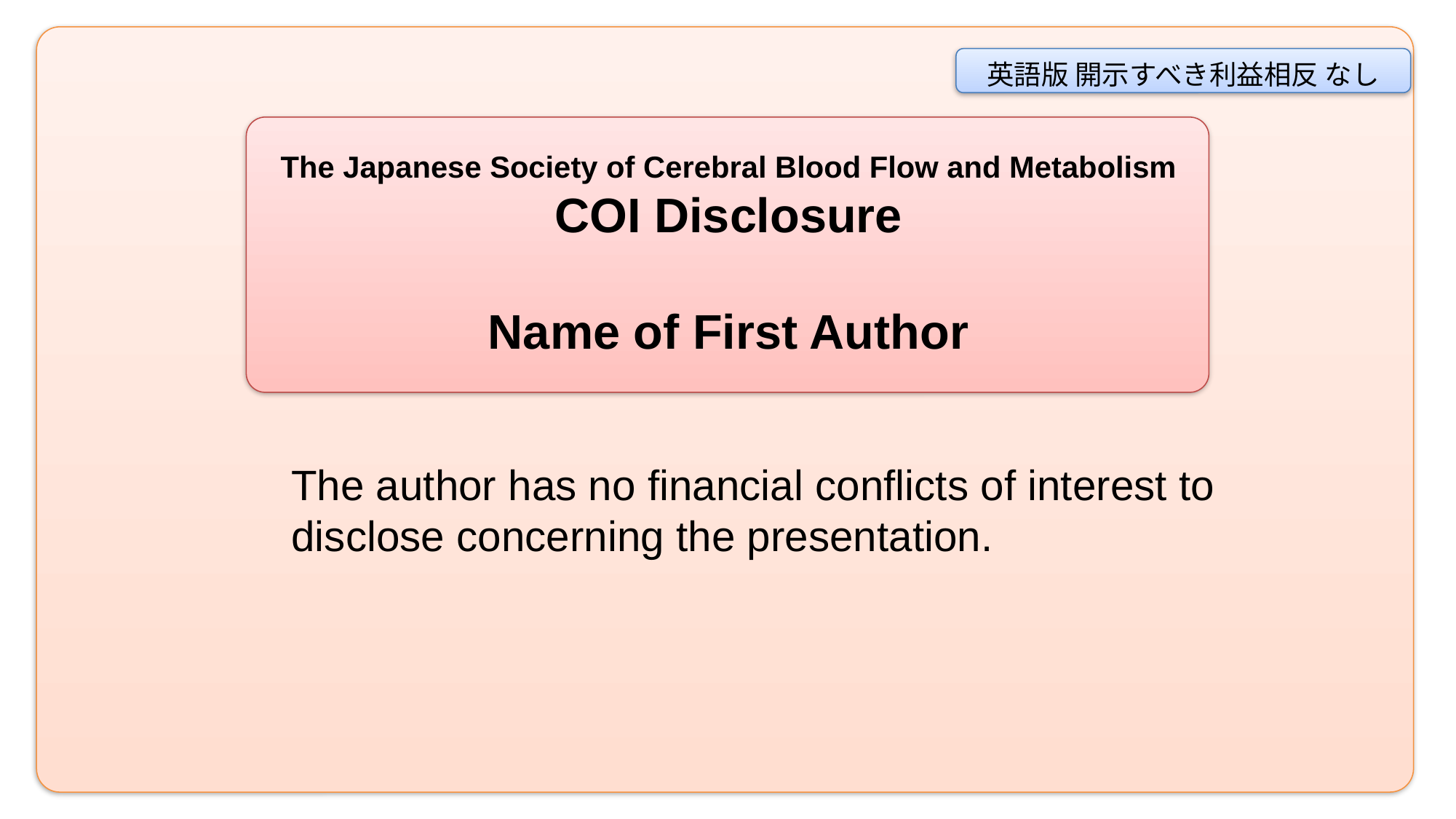

英語版 開示すべき利益相反 なし

The Japanese Society of Cerebral Blood Flow and Metabolism
COI Disclosure

Name of First Author
The author has no financial conflicts of interest to disclose concerning the presentation.